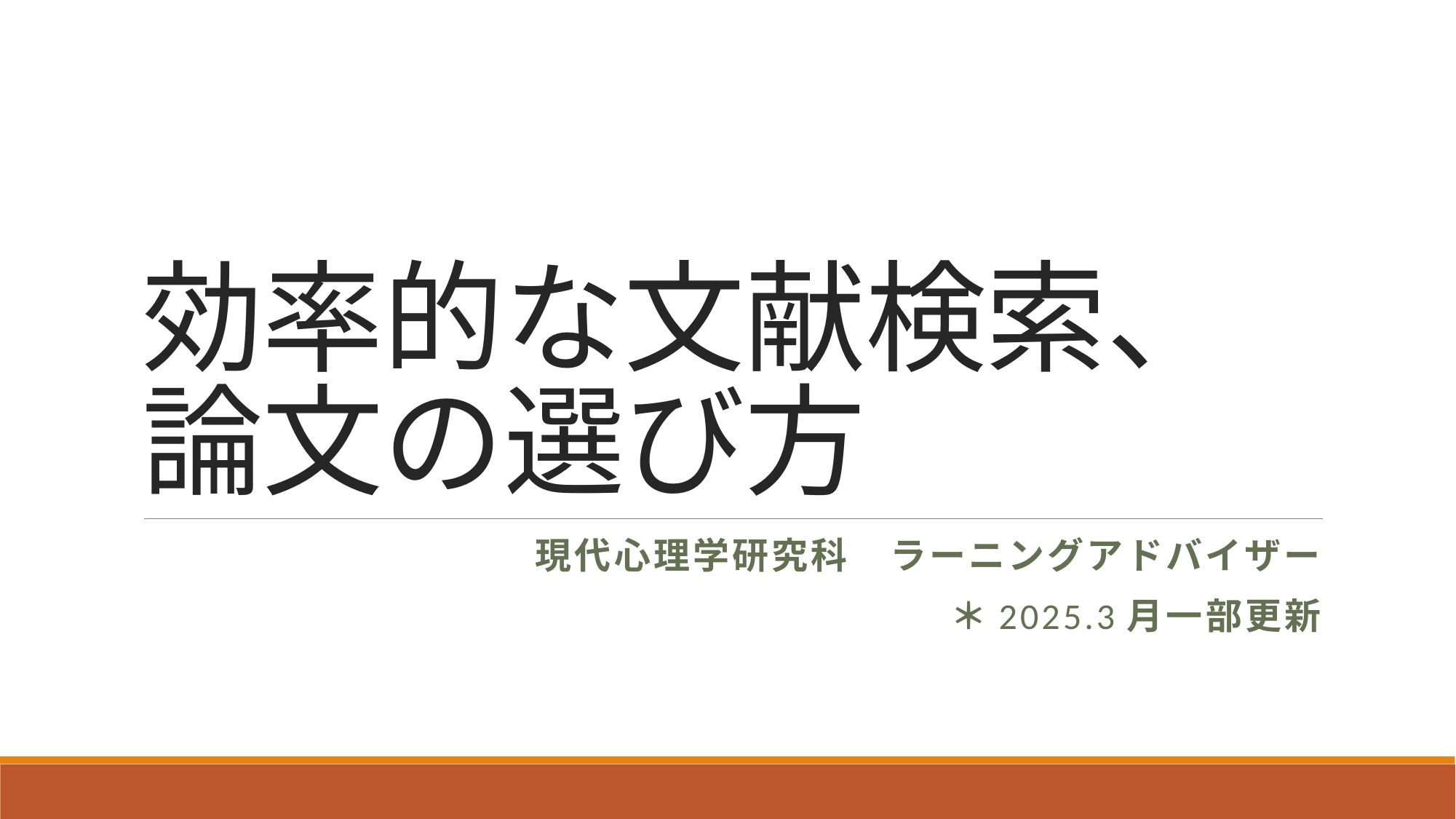

# 効率的な文献検索、 論文の選び方
現代心理学研究科　ラーニングアドバイザー
＊2025.3月一部更新